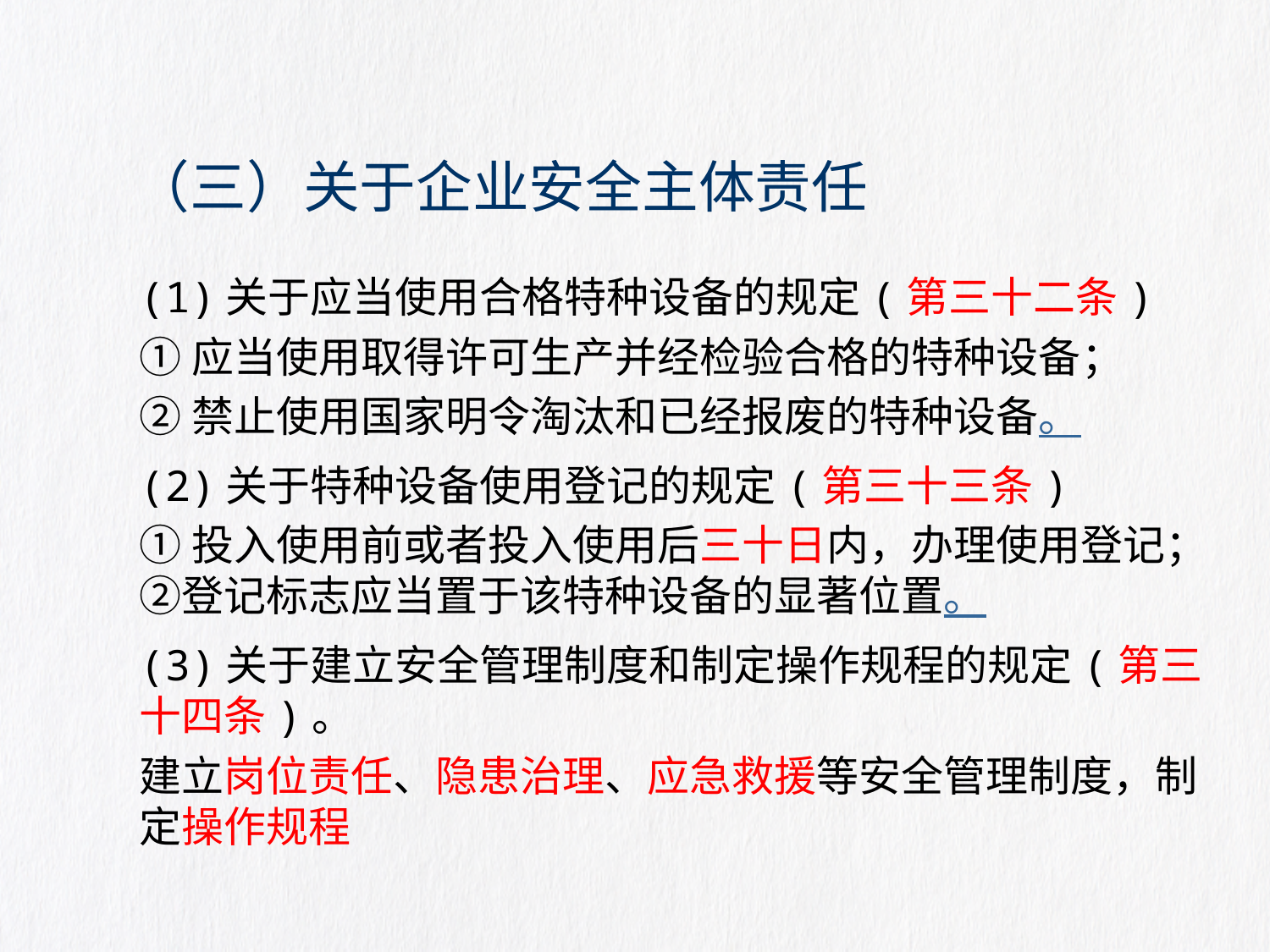

# （三）关于企业安全主体责任
(1)关于应当使用合格特种设备的规定(第三十二条)
①应当使用取得许可生产并经检验合格的特种设备；
②禁止使用国家明令淘汰和已经报废的特种设备。
(2)关于特种设备使用登记的规定(第三十三条)
①投入使用前或者投入使用后三十日内，办理使用登记；②登记标志应当置于该特种设备的显著位置。
(3)关于建立安全管理制度和制定操作规程的规定(第三十四条)。
建立岗位责任、隐患治理、应急救援等安全管理制度，制定操作规程
33